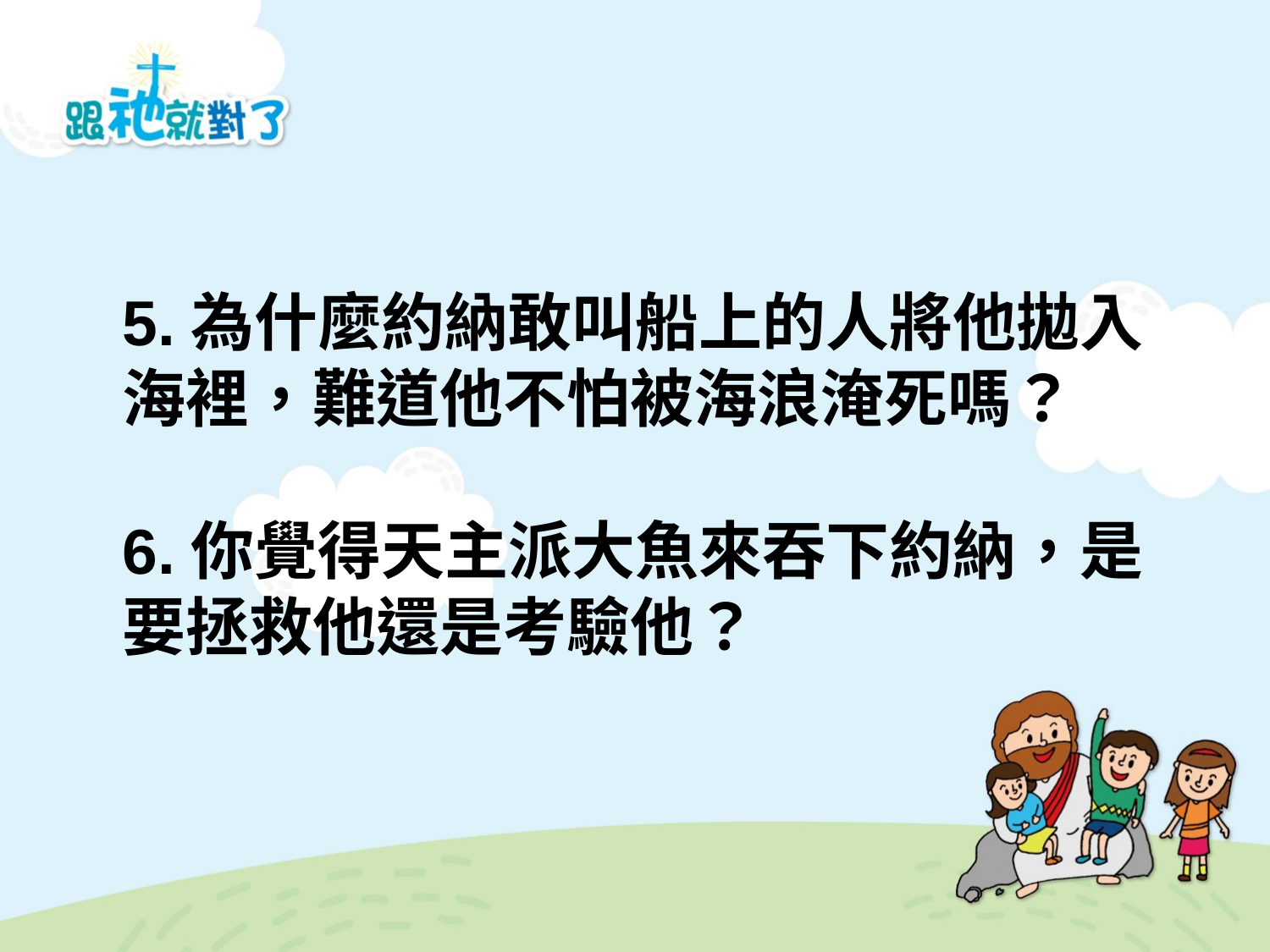

5.為什麼約納敢叫船上的人將他拋入海裡，難道他不怕被海浪淹死嗎？

6.你覺得天主派大魚來吞下約納，是要拯救他還是考驗他？